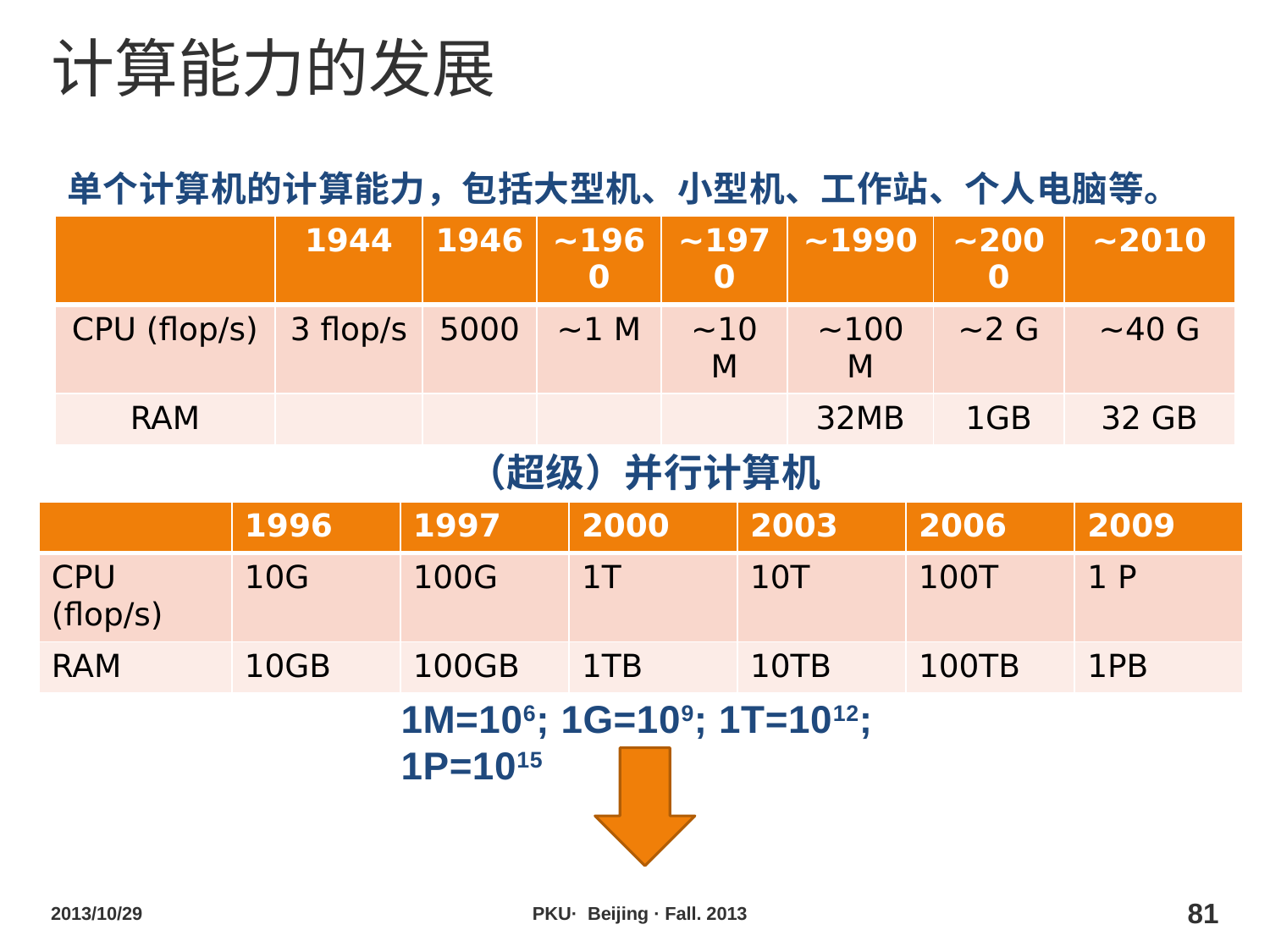

# 计算能力的发展
单个计算机的计算能力，包括大型机、小型机、工作站、个人电脑等。
|  | 1944 | 1946 | ~1960 | ~1970 | ~1990 | ~2000 | ~2010 |
| --- | --- | --- | --- | --- | --- | --- | --- |
| CPU (flop/s) | 3 flop/s | 5000 | ~1 M | ~10 M | ~100 M | ~2 G | ~40 G |
| RAM |  |  |  |  | 32MB | 1GB | 32 GB |
（超级）并行计算机
|  | 1996 | 1997 | 2000 | 2003 | 2006 | 2009 |
| --- | --- | --- | --- | --- | --- | --- |
| CPU (flop/s) | 10G | 100G | 1T | 10T | 100T | 1 P |
| RAM | 10GB | 100GB | 1TB | 10TB | 100TB | 1PB |
1M=106; 1G=109; 1T=1012; 1P=1015

2013/10/29
PKU·  Beijing · Fall. 2013
81